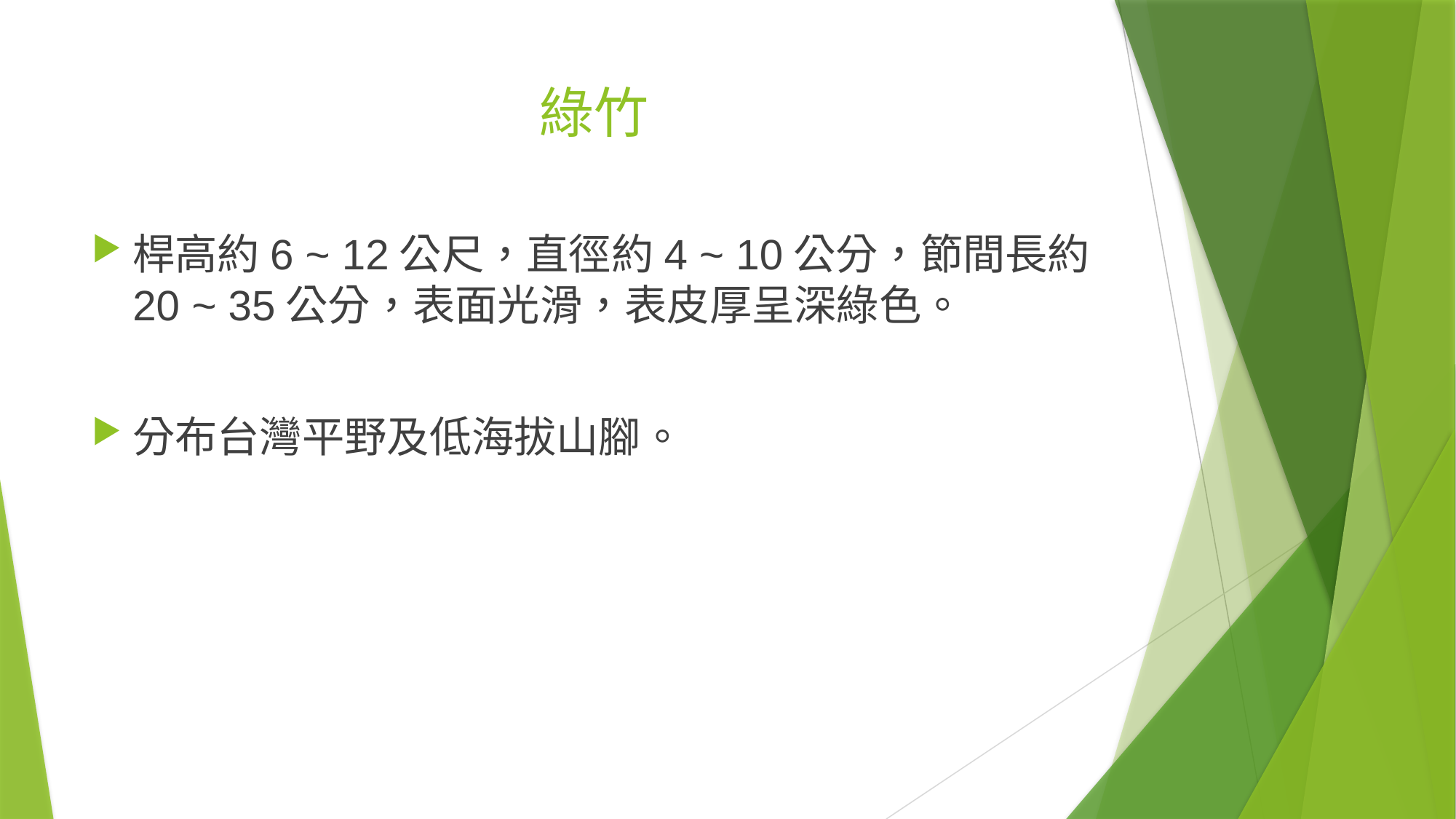

# 綠竹
桿高約6 ~ 12公尺，直徑約4 ~ 10公分，節間長約20 ~ 35公分，表面光滑，表皮厚呈深綠色。

分布台灣平野及低海拔山腳。